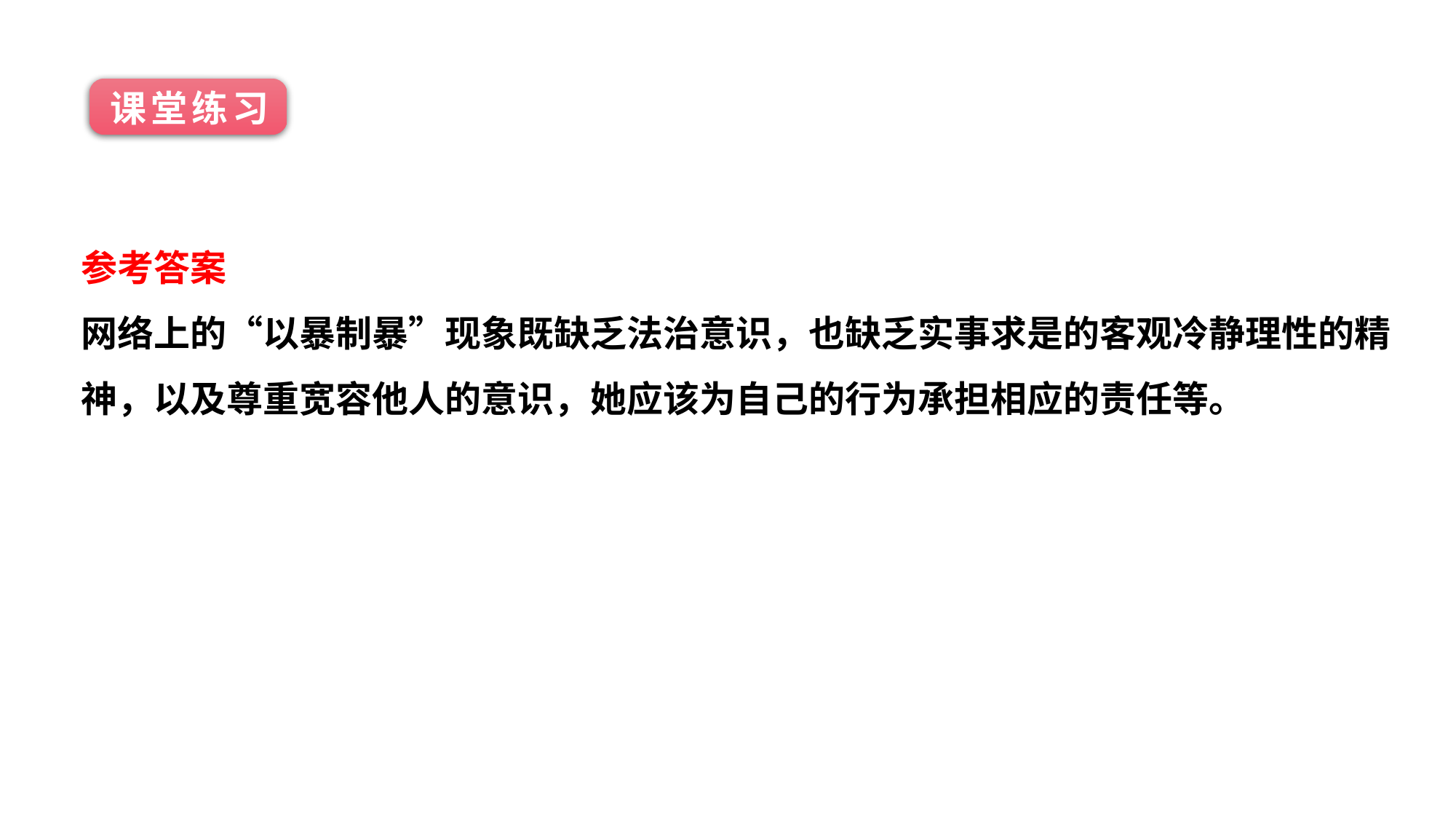

# 课堂练习
参考答案
网络上的“以暴制暴”现象既缺乏法治意识，也缺乏实事求是的客观冷静理性的精神，以及尊重宽容他人的意识，她应该为自己的行为承担相应的责任等。